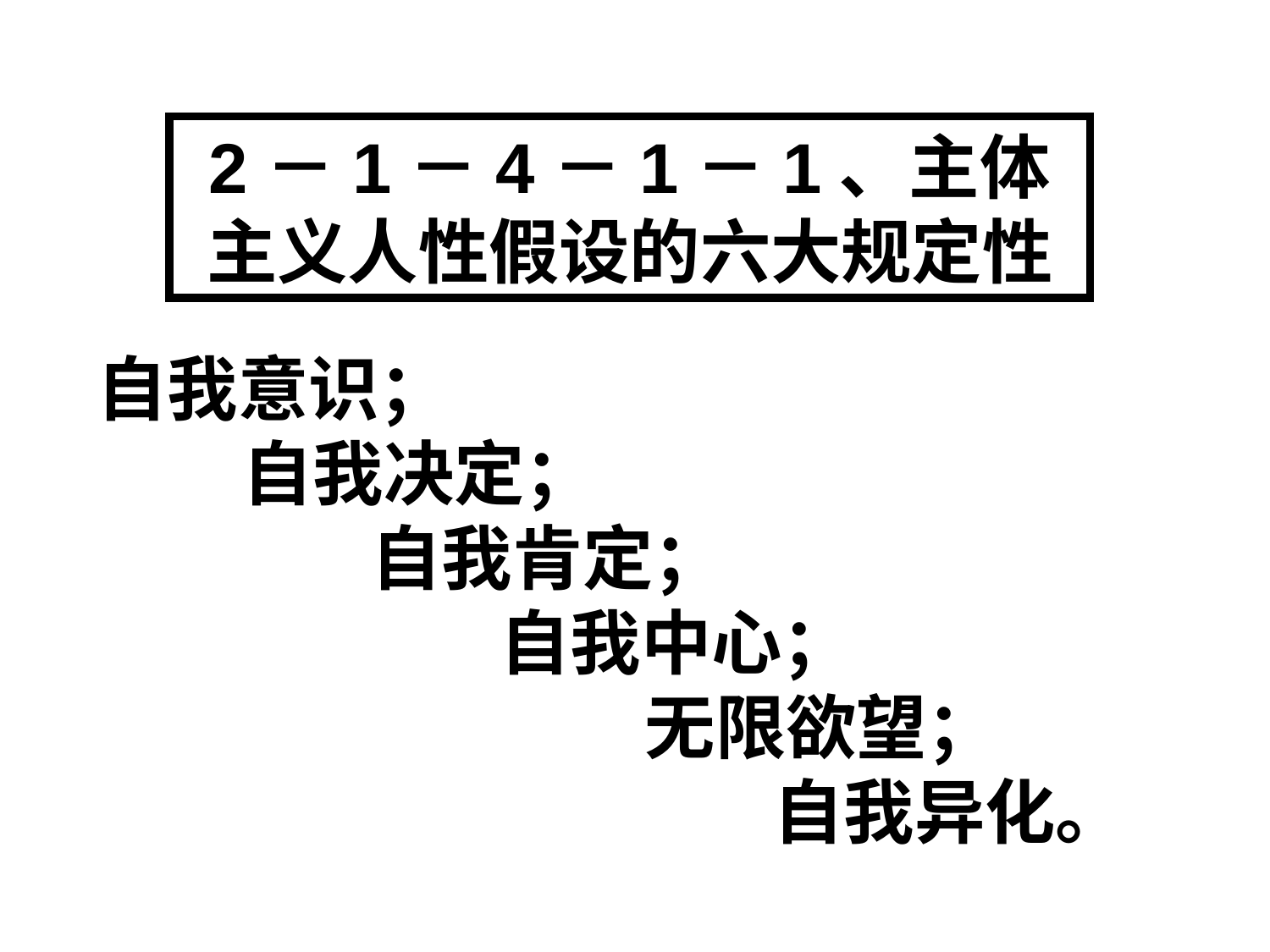

2－1－4－1－1、主体主义人性假设的六大规定性
自我意识；
        自我决定；
                自我肯定；
                        自我中心；
                                 无限欲望；
                                         自我异化。